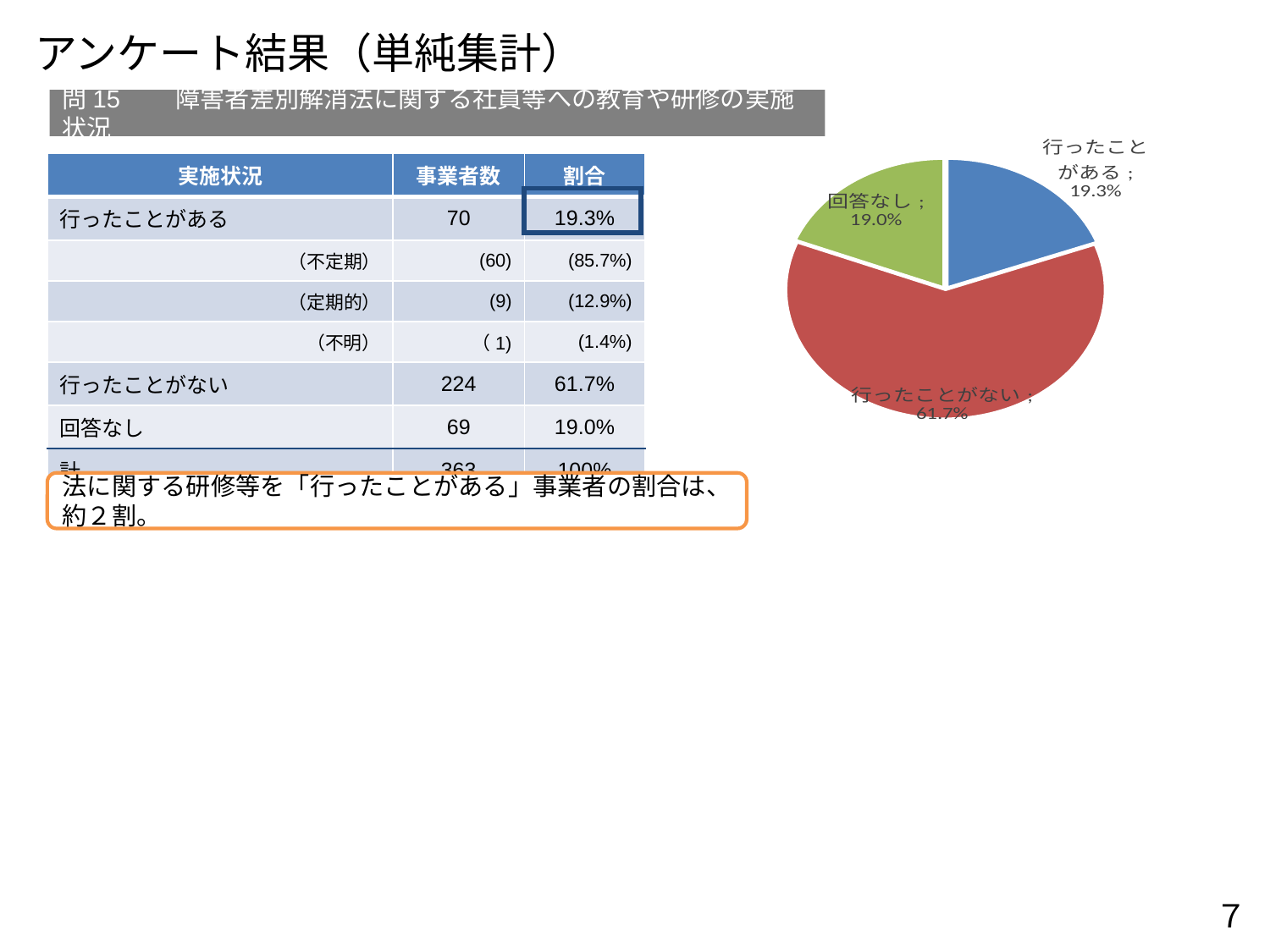

アンケート結果（単純集計）

問15　　障害者差別解消法に関する社員等への教育や研修の実施状況

### Chart

| Category | 割合 |
|---|---|
| 行ったことがある | 0.1928374655647383 |
| 行ったことがない | 0.6170798898071626 |
| 回答なし | 0.19008264462809918 |
| 実施状況 | 事業者数 | 割合 |
| --- | --- | --- |
| 行ったことがある | 70 | 19.3% |
| （不定期） | (60) | (85.7%) |
| （定期的） | (9) | (12.9%) |
| （不明） | （1) | (1.4%) |
| 行ったことがない | 224 | 61.7% |
| 回答なし | 69 | 19.0% |
| 計 | 363 | 100% |
|  |
| --- |
法に関する研修等を「行ったことがある」事業者の割合は、約２割。
７